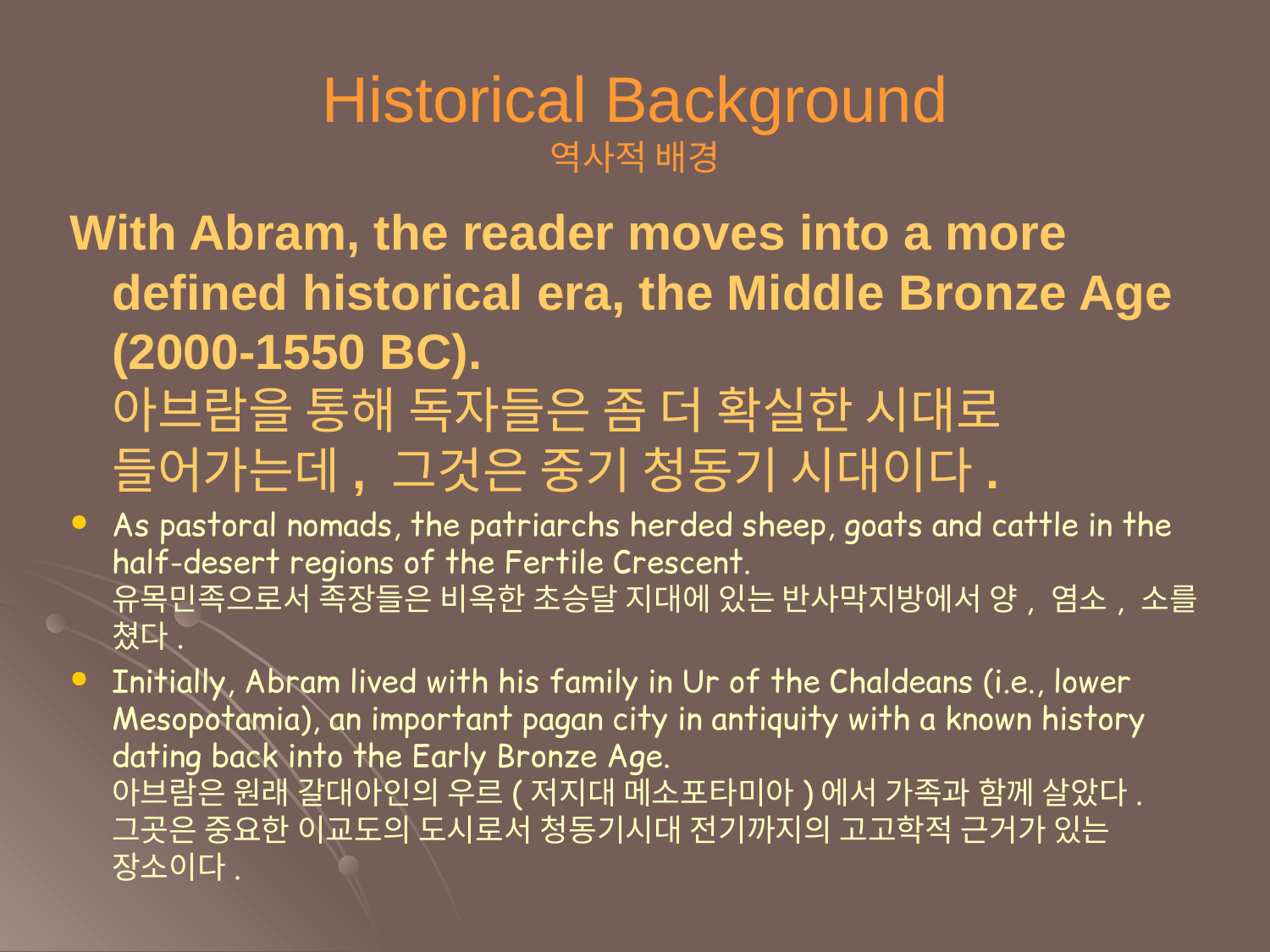

Historical Background
역사적 배경
With Abram, the reader moves into a more defined historical era, the Middle Bronze Age (2000-1550 BC).
아브람을 통해 독자들은 좀 더 확실한 시대로 들어가는데, 그것은 중기 청동기 시대이다.
As pastoral nomads, the patriarchs herded sheep, goats and cattle in the half-desert regions of the Fertile Crescent.
유목민족으로서 족장들은 비옥한 초승달 지대에 있는 반사막지방에서 양, 염소, 소를 쳤다.
Initially, Abram lived with his family in Ur of the Chaldeans (i.e., lower Mesopotamia), an important pagan city in antiquity with a known history dating back into the Early Bronze Age.
아브람은 원래 갈대아인의 우르(저지대 메소포타미아)에서 가족과 함께 살았다. 그곳은 중요한 이교도의 도시로서 청동기시대 전기까지의 고고학적 근거가 있는 장소이다.